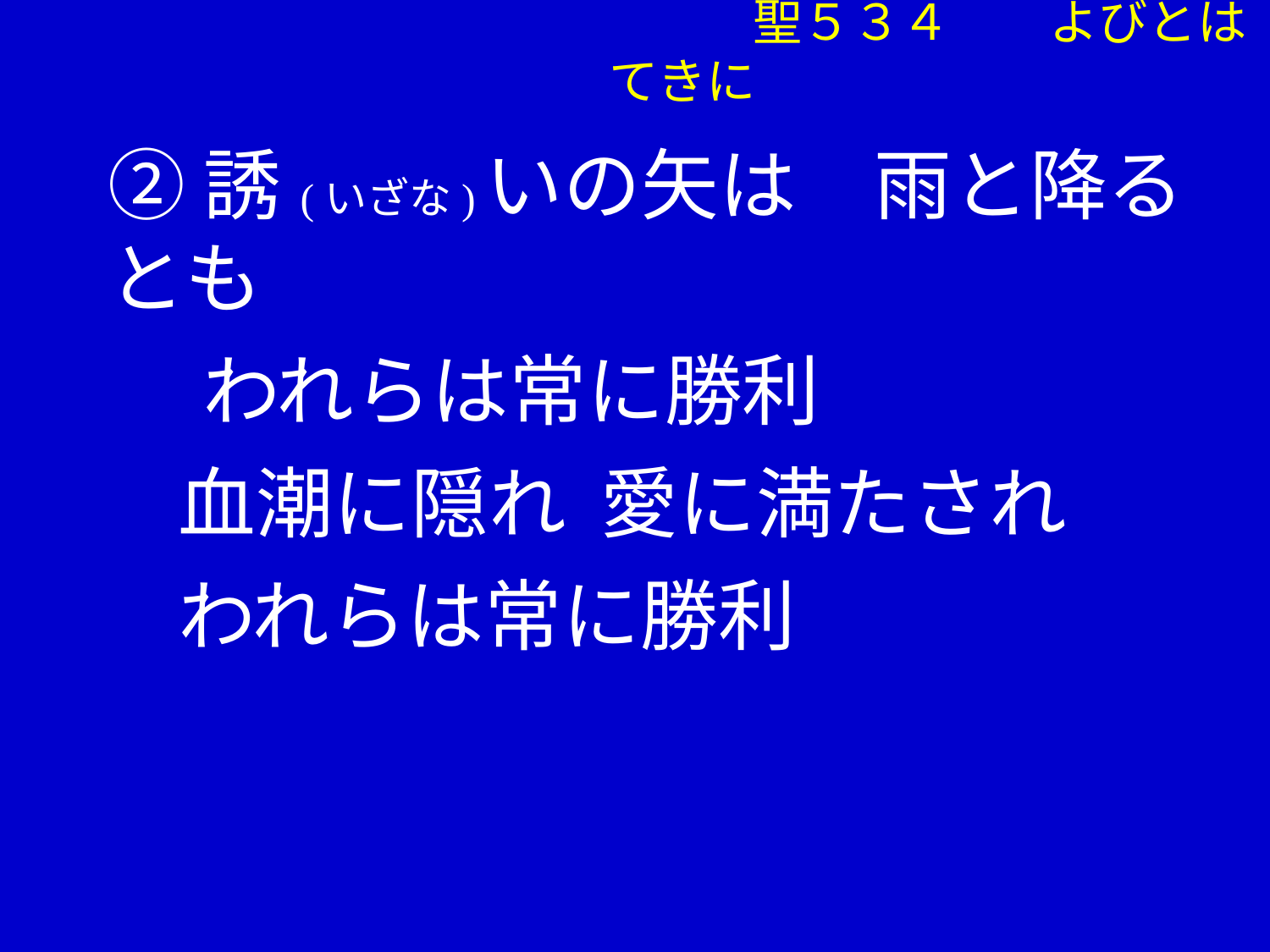

聖５３４         よびとはてきに
②誘(いざな)いの矢は　雨と降るとも
　 われらは常に勝利
   血潮に隠れ  愛に満たされ
   われらは常に勝利